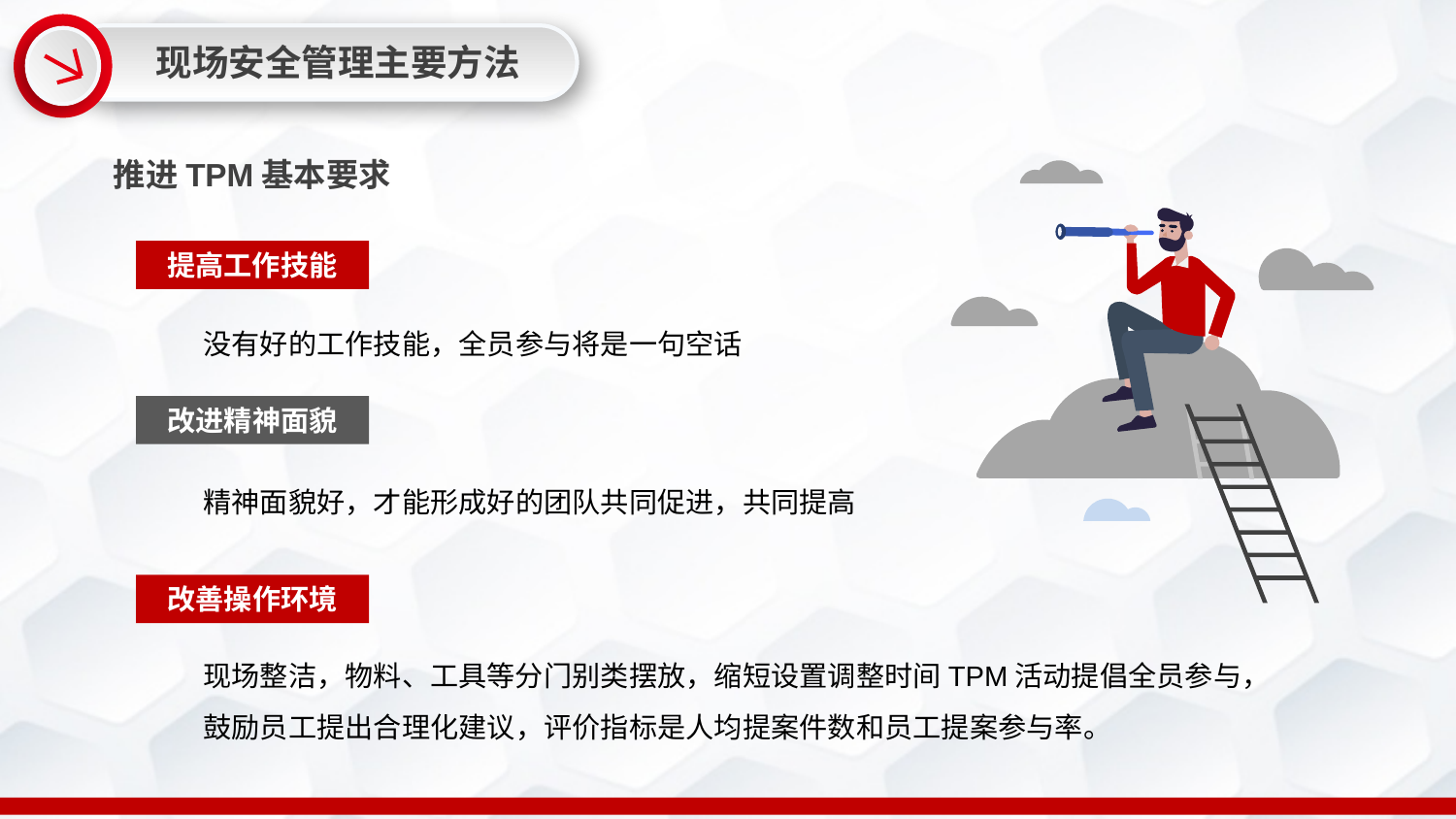

现场安全管理主要方法
推进TPM基本要求

提高工作技能
没有好的工作技能，全员参与将是一句空话
改进精神面貌
精神面貌好，才能形成好的团队共同促进，共同提高
改善操作环境
现场整洁，物料、工具等分门别类摆放，缩短设置调整时间TPM活动提倡全员参与，鼓励员工提出合理化建议，评价指标是人均提案件数和员工提案参与率。